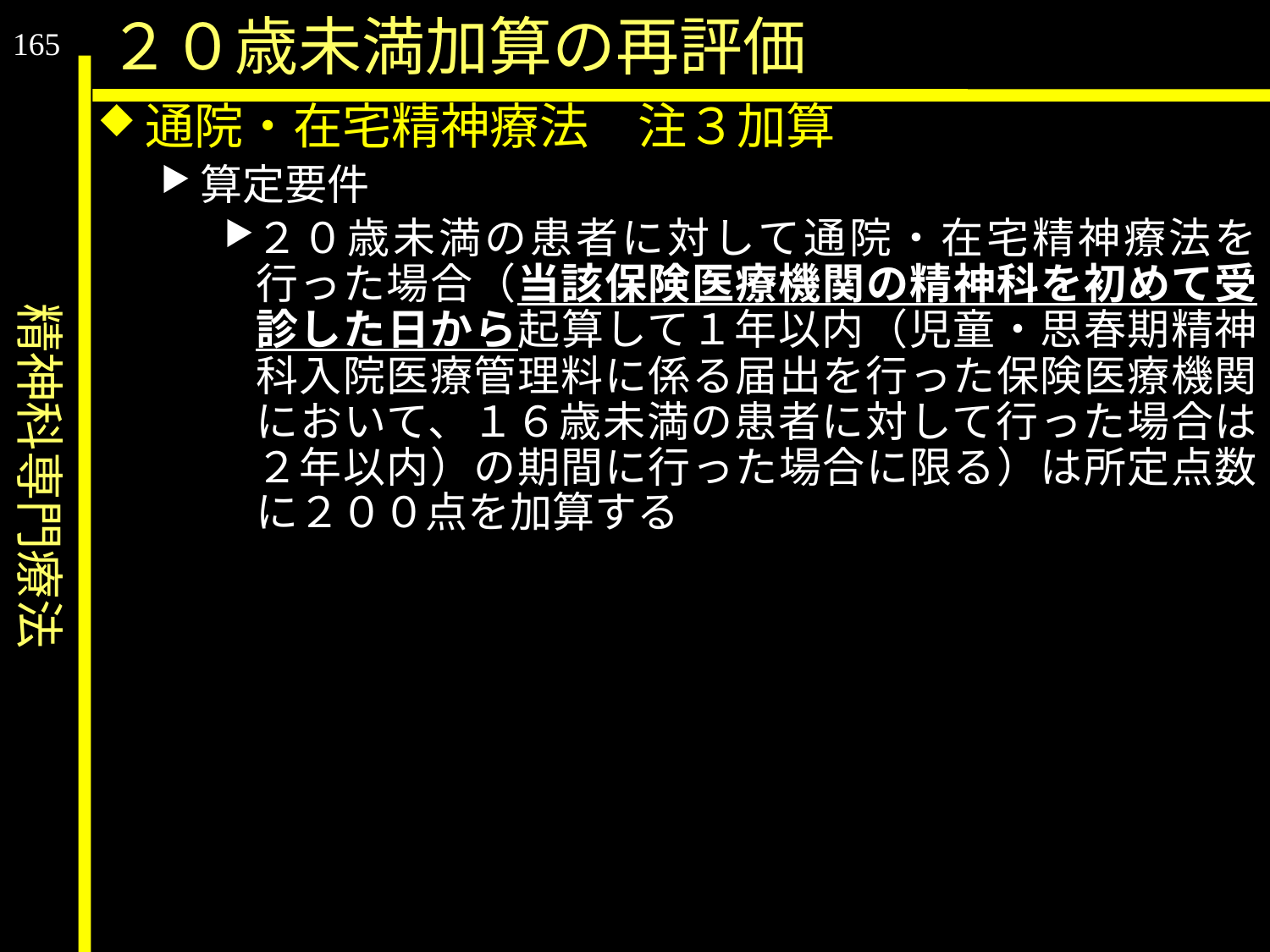

精神科専門療法
２０歳未満加算の再評価
165

通院・在宅精神療法　注３加算
算定要件
２０歳未満の患者に対して通院・在宅精神療法を行った場合（当該保険医療機関の精神科を初めて受診した日から起算して１年以内（児童・思春期精神科入院医療管理料に係る届出を行った保険医療機関において、１６歳未満の患者に対して行った場合は２年以内）の期間に行った場合に限る）は所定点数に２００点を加算する